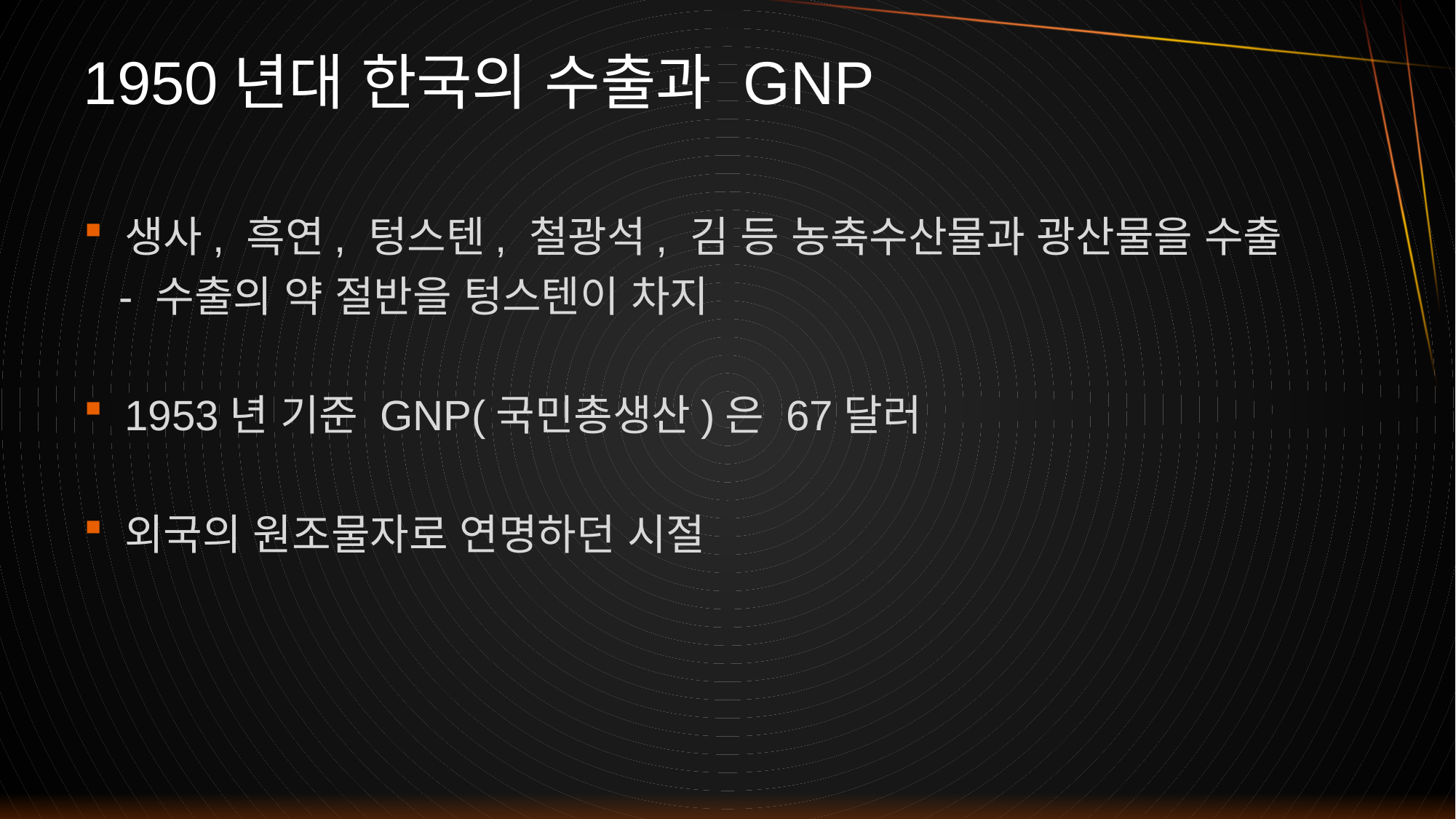

# 1950년대 한국의 수출과 GNP

생사, 흑연, 텅스텐, 철광석, 김 등 농축수산물과 광산물을 수출
   - 수출의 약 절반을 텅스텐이 차지

1953년 기준 GNP(국민총생산)은 67달러

외국의 원조물자로 연명하던 시절